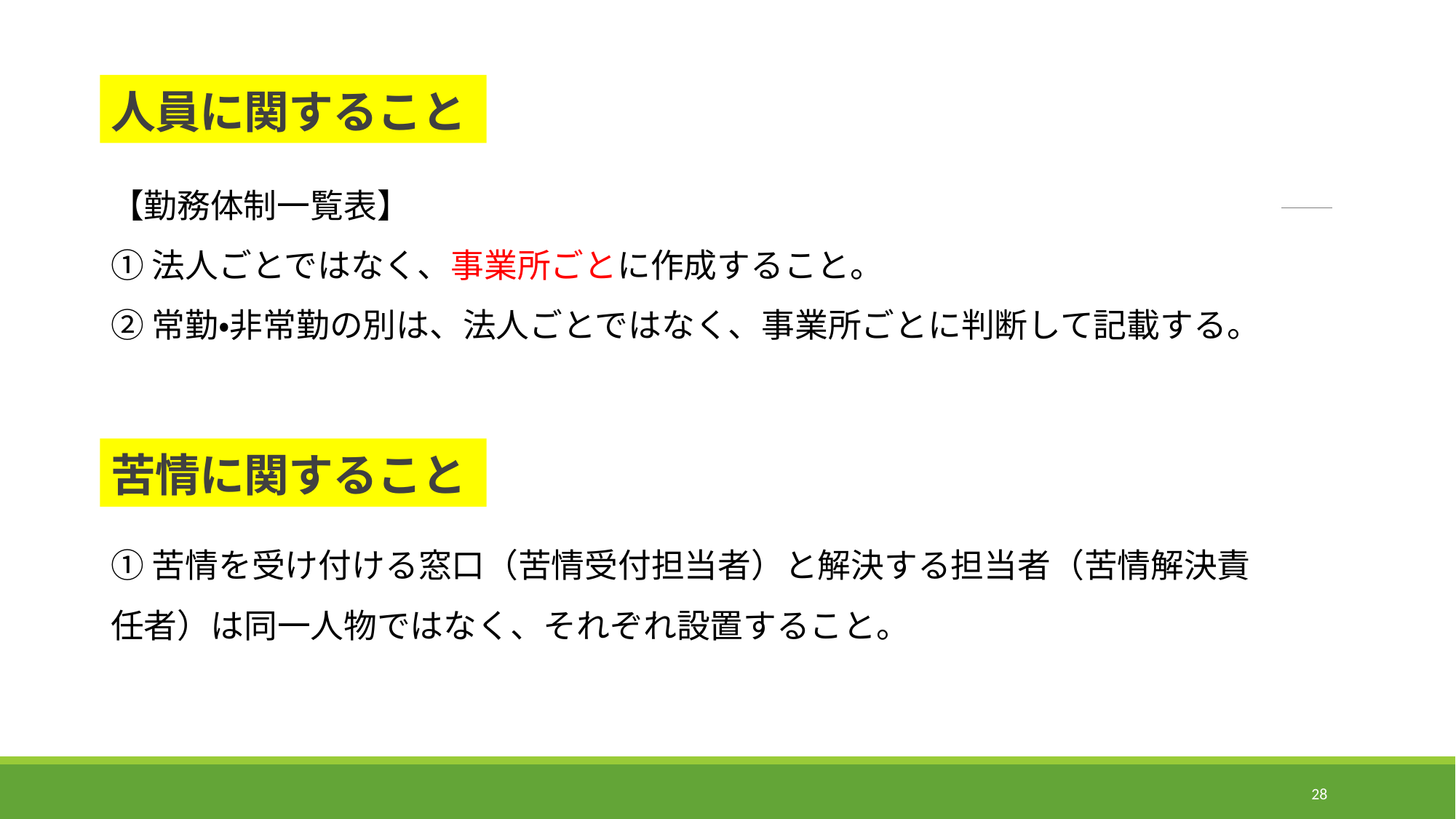

# 人員に関すること
【勤務体制一覧表】
①法人ごとではなく、事業所ごとに作成すること。
②常勤・非常勤の別は、法人ごとではなく、事業所ごとに判断して記載する。

①苦情を受け付ける窓口（苦情受付担当者）と解決する担当者（苦情解決責任者）は同一人物ではなく、それぞれ設置すること。
苦情に関すること
28